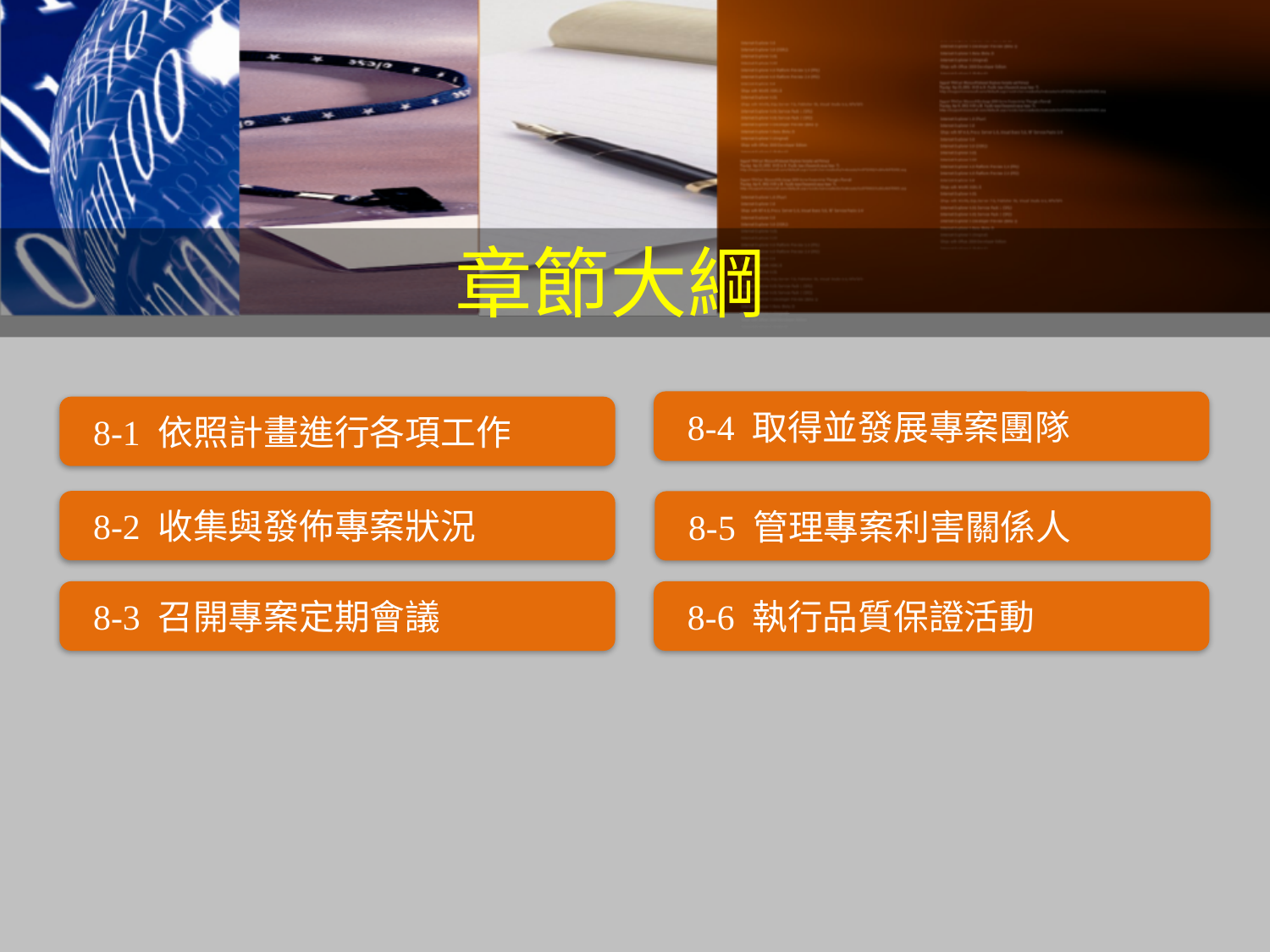

章節大綱
  8-4 取得並發展專案團隊
  8-1 依照計畫進行各項工作
  8-2 收集與發佈專案狀況
  8-5 管理專案利害關係人
  8-3 召開專案定期會議
  8-6 執行品質保證活動